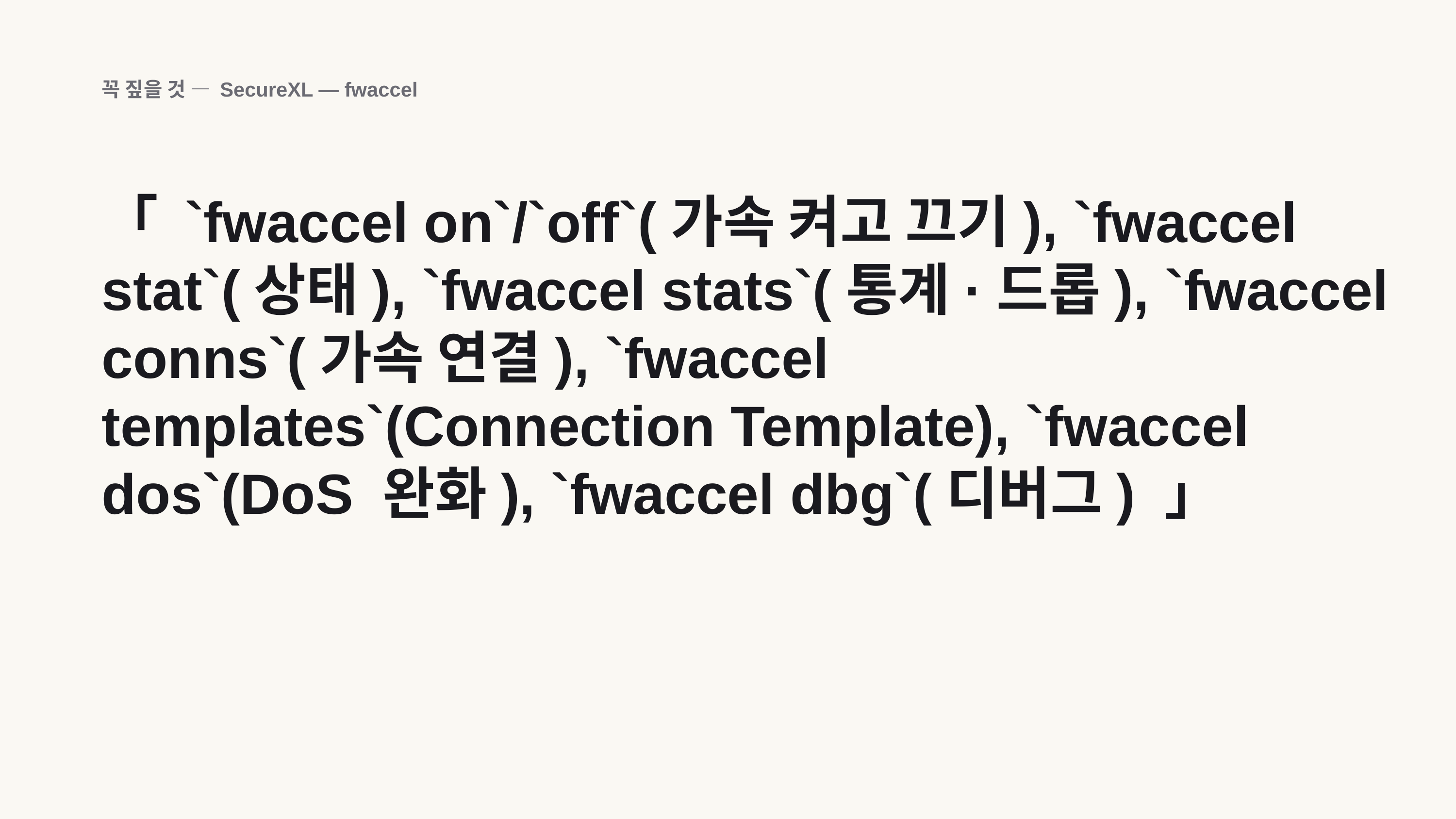

꼭 짚을 것 — SecureXL — fwaccel
「 `fwaccel on`/`off`(가속 켜고 끄기), `fwaccel stat`(상태), `fwaccel stats`(통계·드롭), `fwaccel conns`(가속 연결), `fwaccel templates`(Connection Template), `fwaccel dos`(DoS 완화), `fwaccel dbg`(디버그) 」